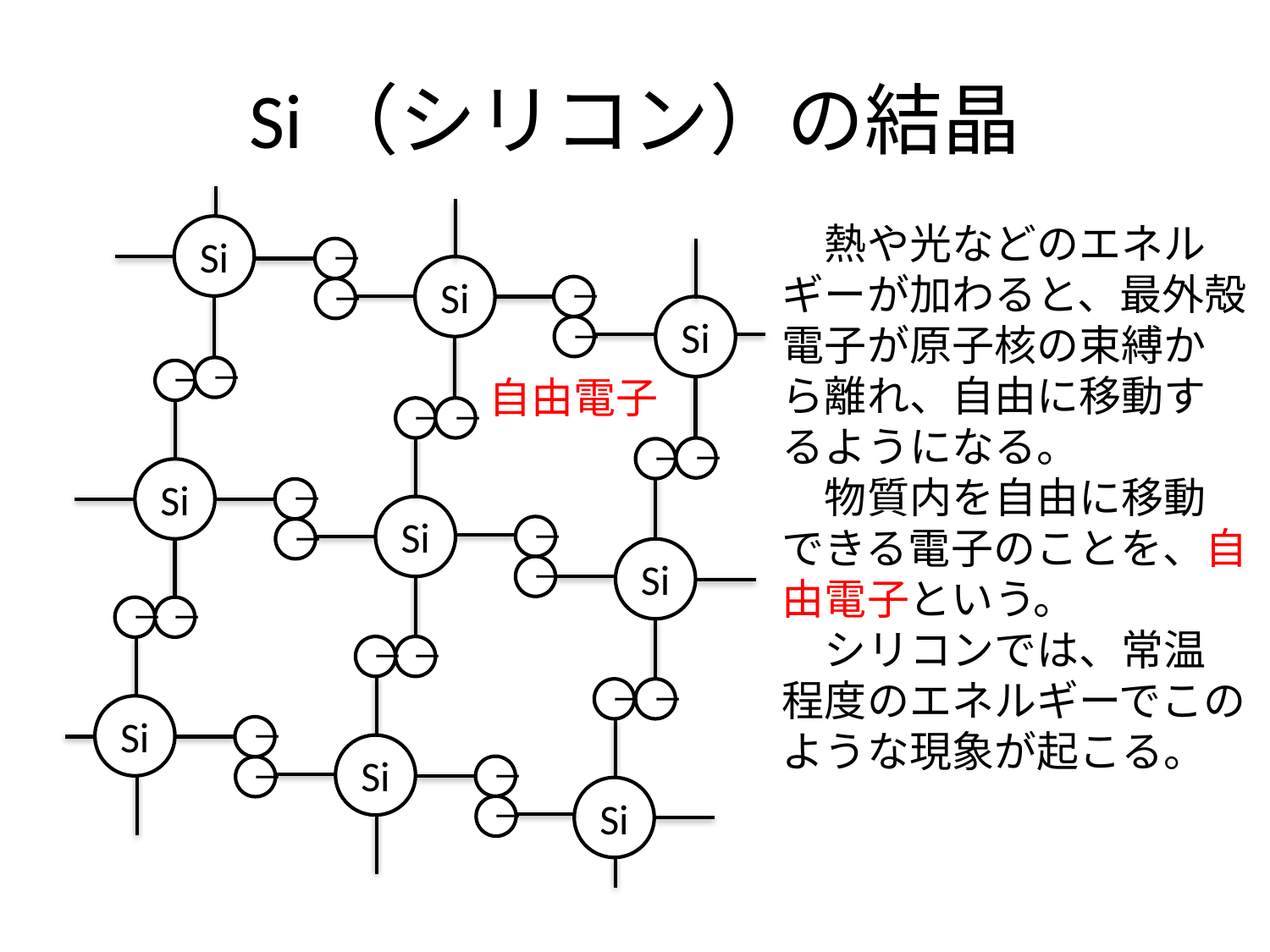

# Si（シリコン）の結晶
　熱や光などのエネルギーが加わると、最外殻電子が原子核の束縛から離れ、自由に移動するようになる。
　物質内を自由に移動できる電子のことを、自由電子という。
　シリコンでは、常温程度のエネルギーでこのような現象が起こる。
Si
ー
Si
ー
ー
Si
ー
ー
ー
自由電子
ー
ー
ー
ー
Si
ー
Si
ー
ー
Si
ー
ー
ー
ー
ー
ー
ー
Si
ー
Si
ー
ー
Si
ー